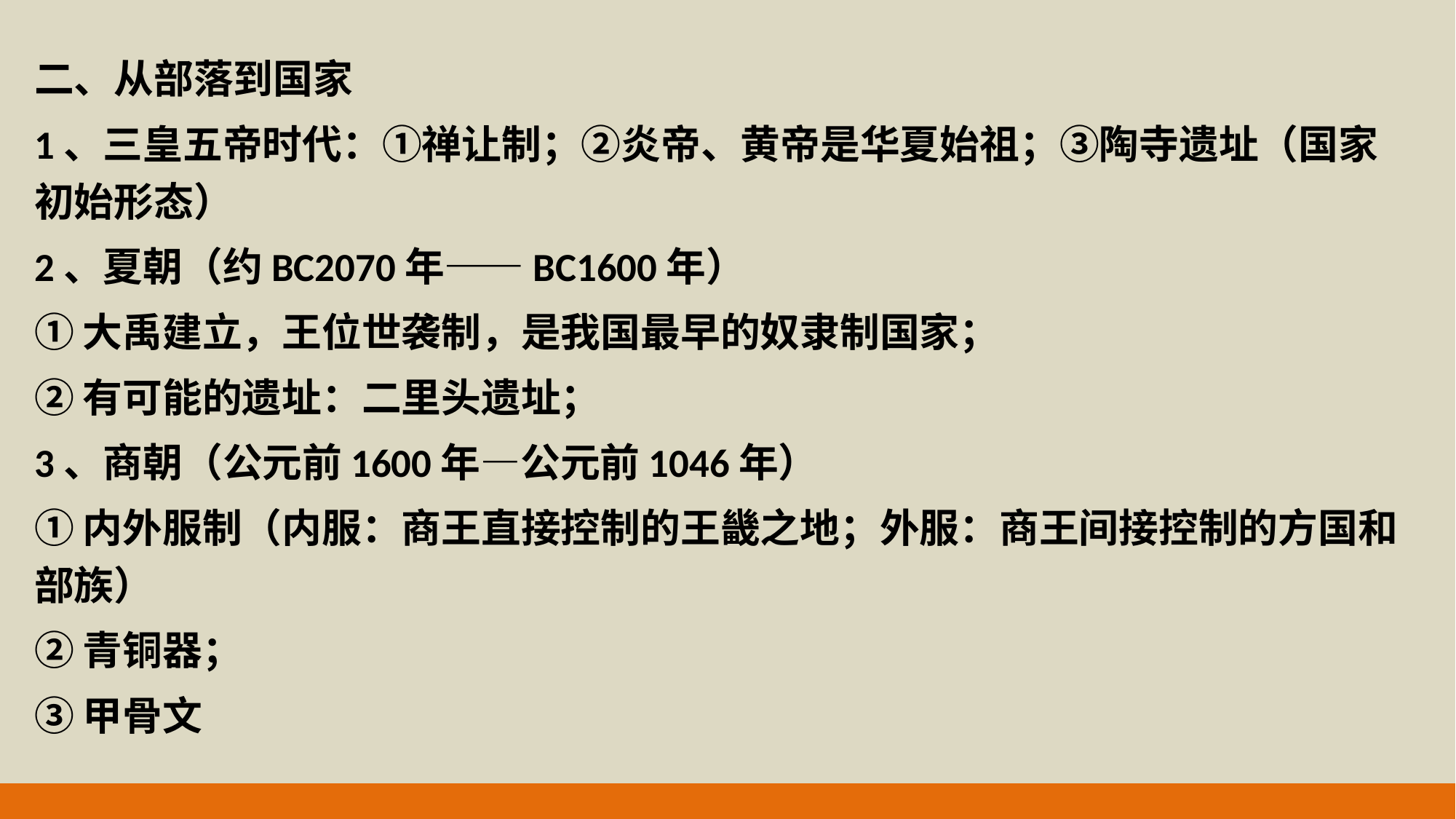

二、从部落到国家
1、三皇五帝时代：①禅让制；②炎帝、黄帝是华夏始祖；③陶寺遗址（国家初始形态）
2、夏朝（约BC2070年——BC1600年）
①大禹建立，王位世袭制，是我国最早的奴隶制国家；
②有可能的遗址：二里头遗址；
3、商朝（公元前1600年—公元前1046年）
①内外服制（内服：商王直接控制的王畿之地；外服：商王间接控制的方国和部族）
②青铜器；
③甲骨文